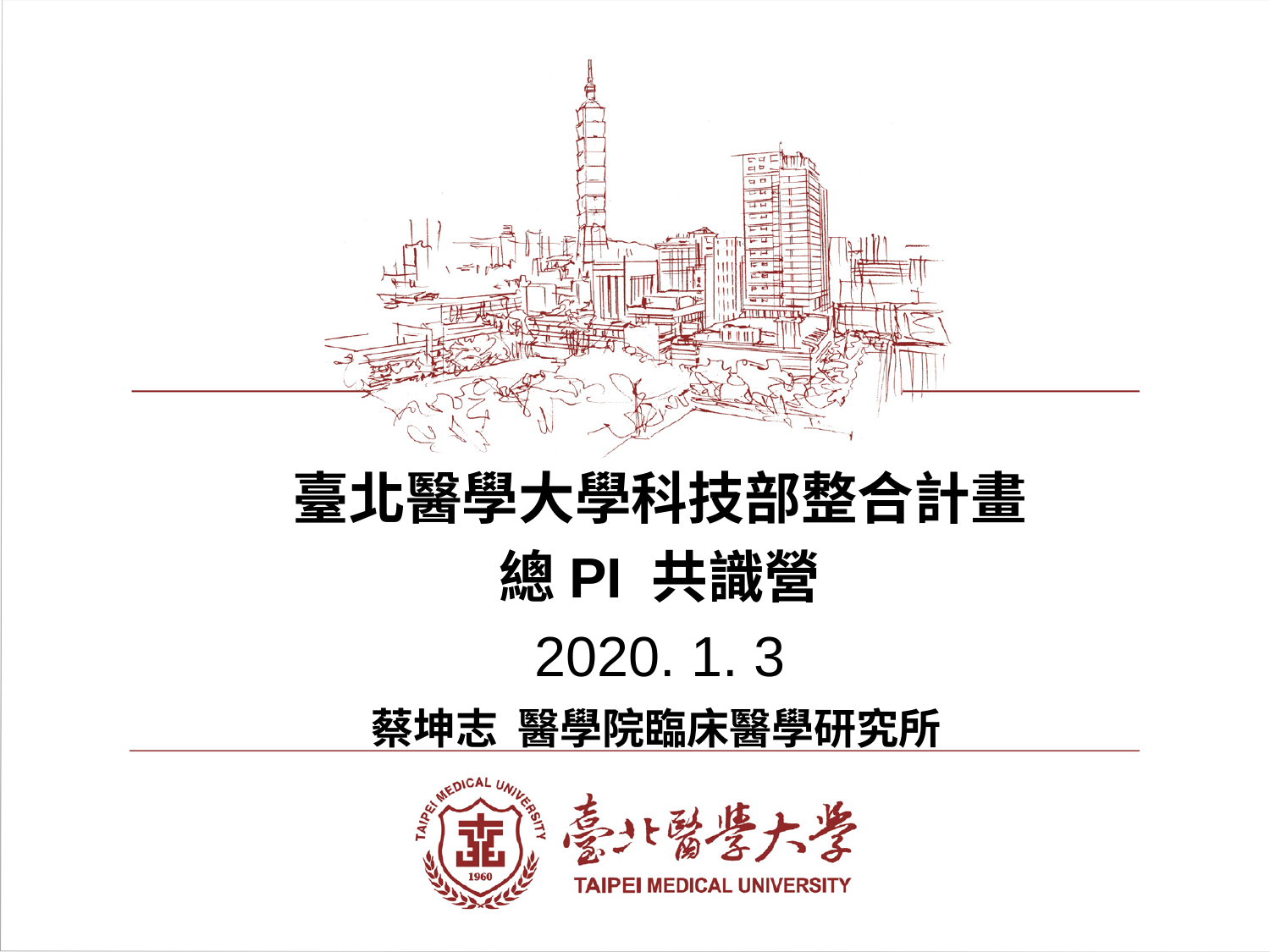

臺北醫學大學科技部整合計畫
總PI 共識營
2020. 1. 3
蔡坤志  醫學院臨床醫學研究所